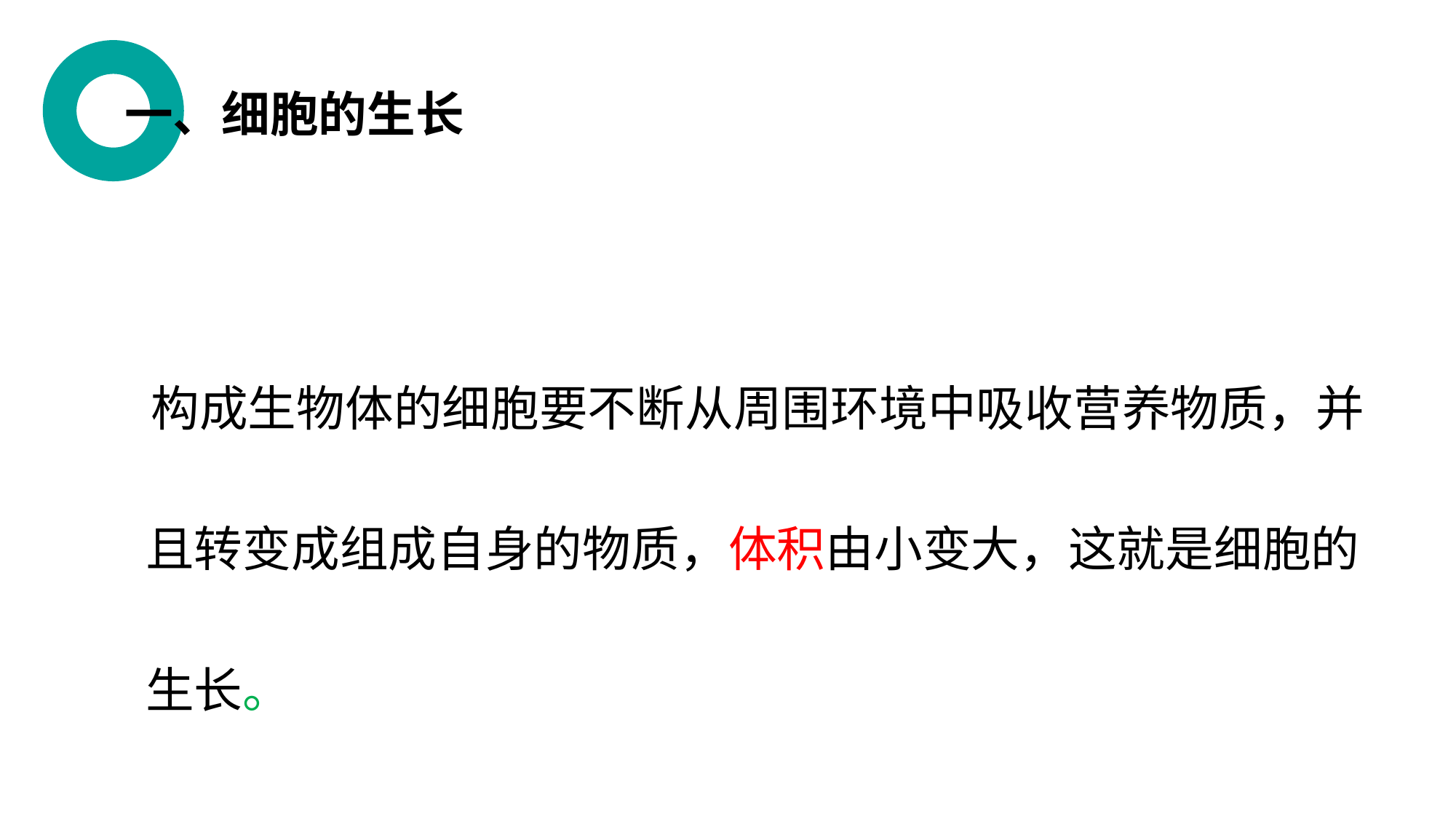

一、细胞的生长

    构成生物体的细胞要不断从周围环境中吸收营养物质，并且转变成组成自身的物质，体积由小变大，这就是细胞的生长。